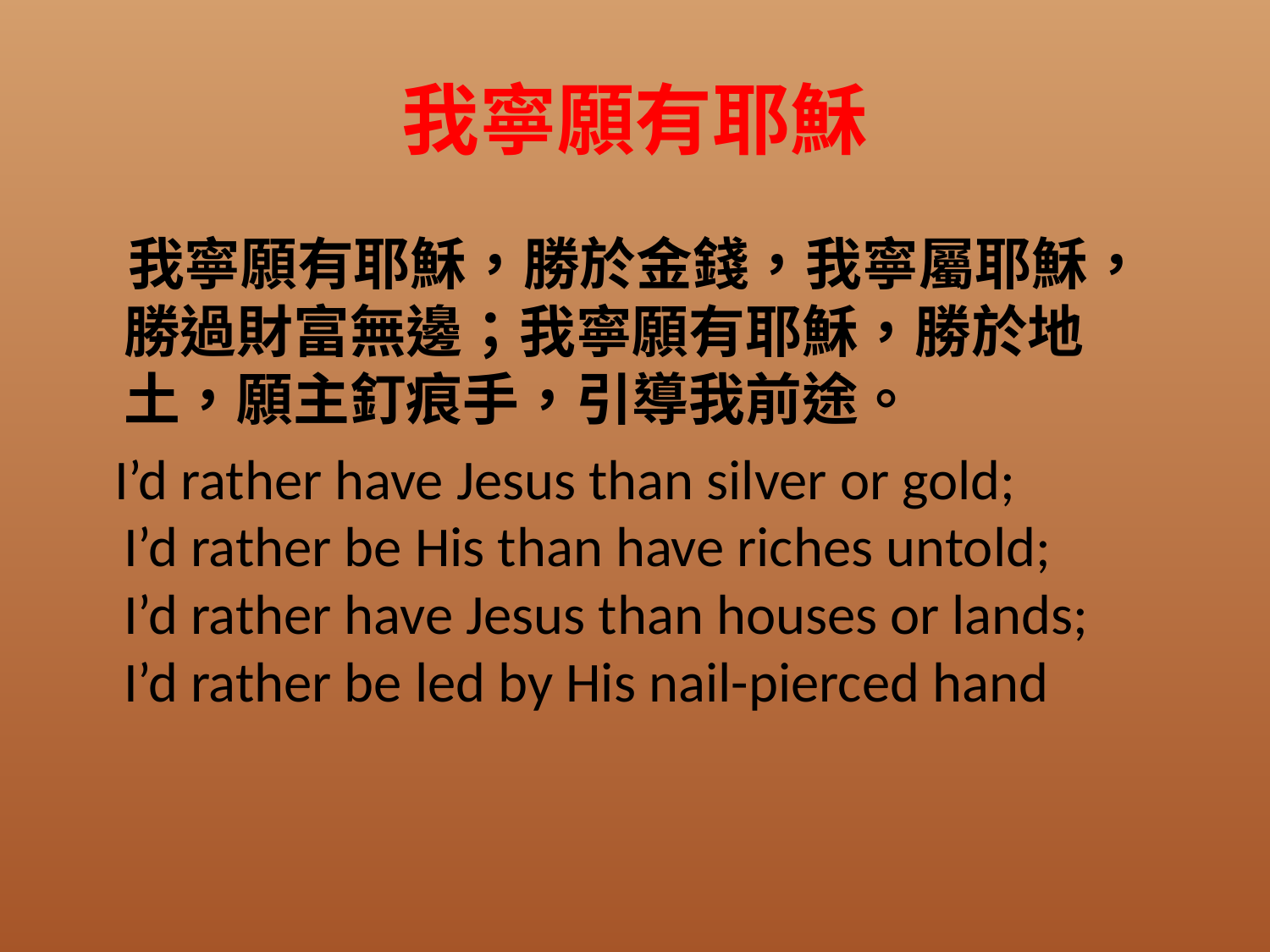

# 我寧願有耶穌
   我寧願有耶穌，勝於金錢，我寧屬耶穌，勝過財富無邊；我寧願有耶穌，勝於地土，願主釘痕手，引導我前途。
   I’d rather have Jesus than silver or gold;
I’d rather be His than have riches untold;
I’d rather have Jesus than houses or lands;
I’d rather be led by His nail-pierced hand